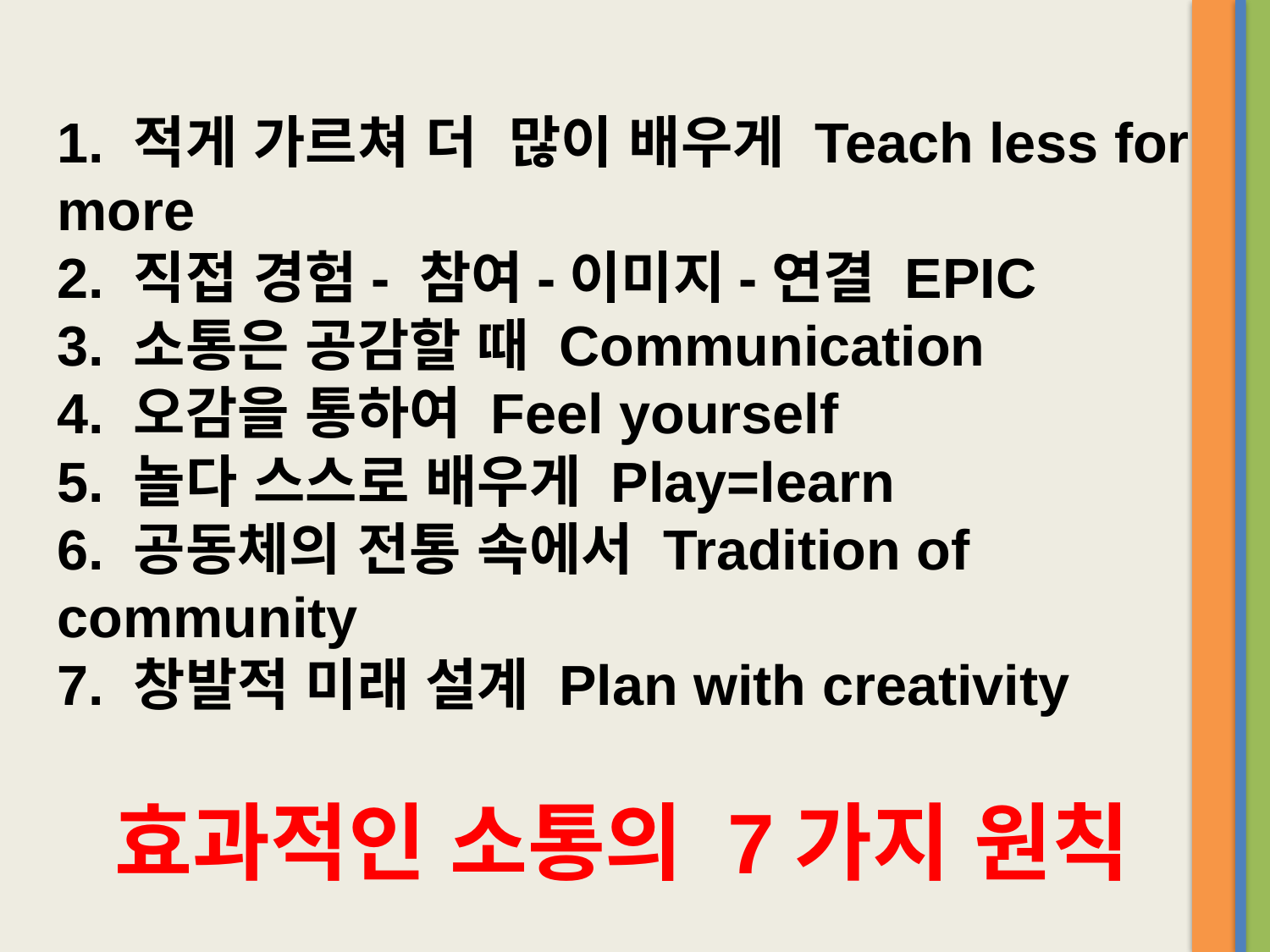

# 1. 적게 가르쳐 더  많이 배우게 Teach less for more 2. 직접 경험- 참여-이미지-연결 EPIC 3. 소통은 공감할 때 Communication 4. 오감을 통하여 Feel yourself 5. 놀다 스스로 배우게 Play=learn 6. 공동체의 전통 속에서 Tradition of community 7. 창발적 미래 설계 Plan with creativity
효과적인 소통의 7가지 원칙